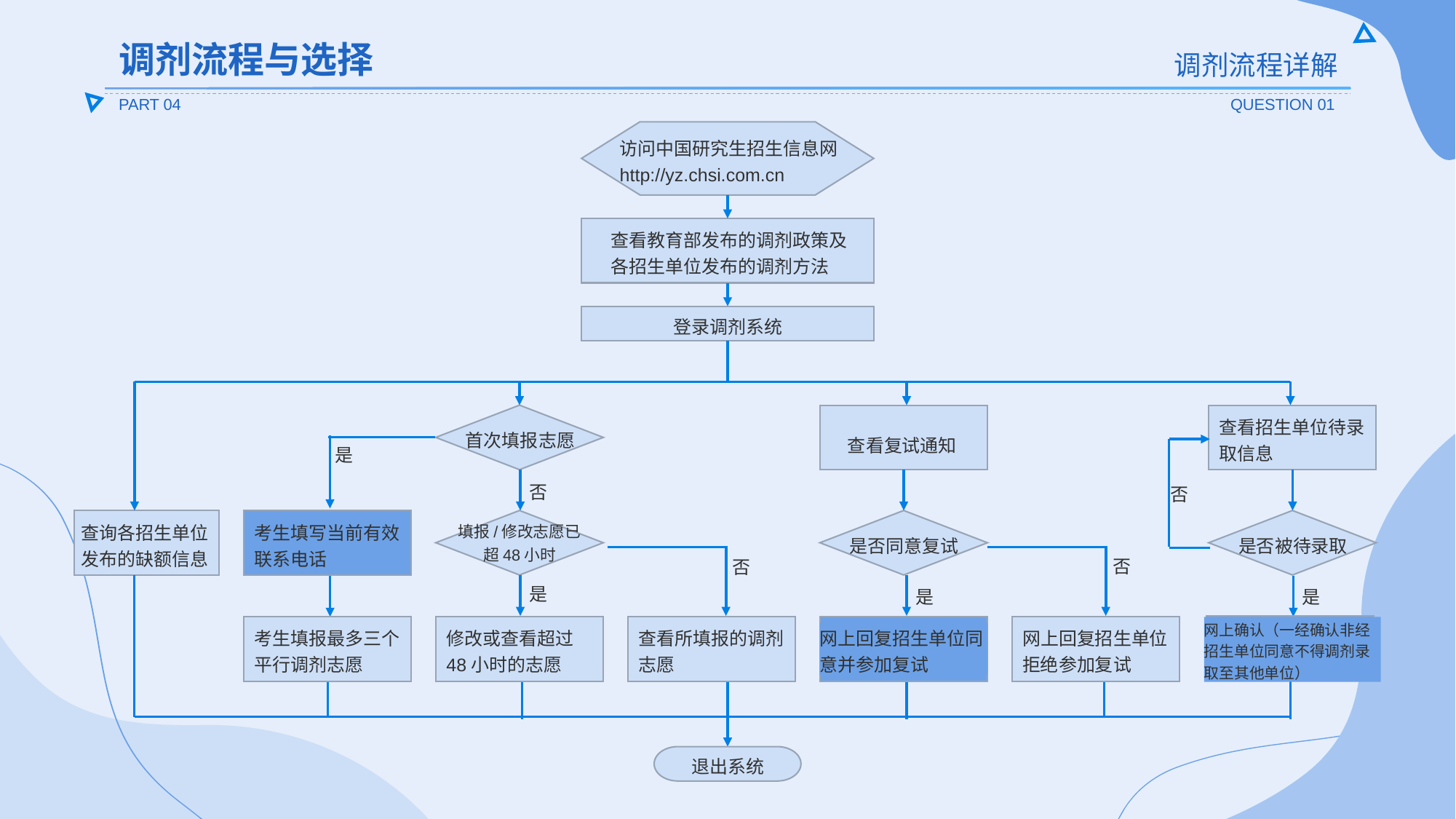

调剂流程与选择
调剂流程详解
PART 04
QUESTION 01

访问中国研究生招生信息网
http://yz.chsi.com.cn

查看教育部发布的调剂政策及
各招生单位发布的调剂方法

登录调剂系统

首次填报志愿

查看复试通知

查看招生单位待录取信息
是
否
否

查询各招生单位
发布的缺额信息

考生填写当前有效联系电话

填报/修改志愿已
超48小时

是否同意复试

是否被待录取
否
否
是
是
是

网上确认（一经确认非经招生单位同意不得调剂录取至其他单位）

考生填报最多三个平行调剂志愿

修改或查看超过48小时的志愿

查看所填报的调剂志愿

网上回复招生单位同意并参加复试

网上回复招生单位拒绝参加复试

退出系统